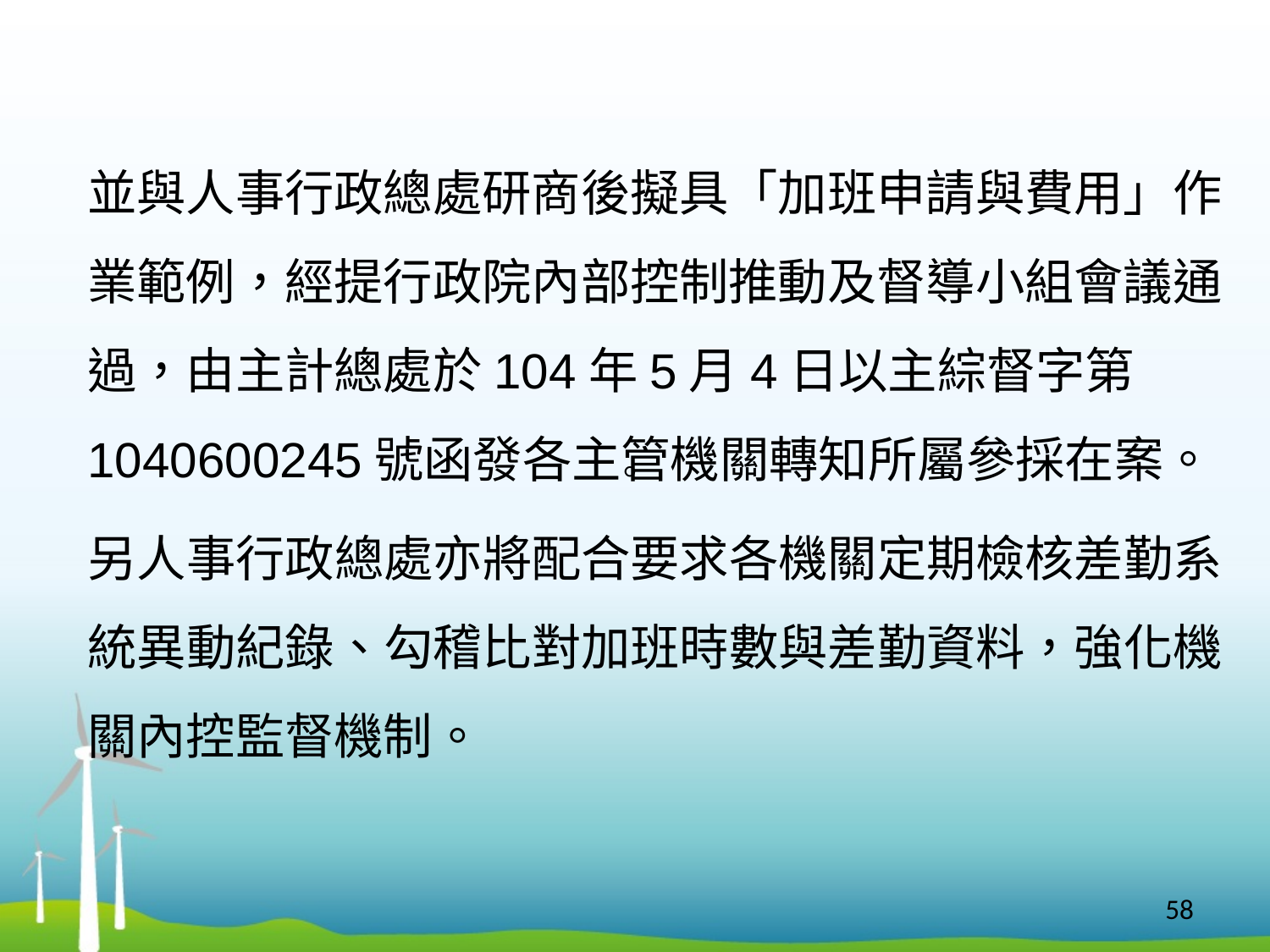

並與人事行政總處研商後擬具「加班申請與費用」作業範例，經提行政院內部控制推動及督導小組會議通過，由主計總處於104年5月4日以主綜督字第1040600245號函發各主管機關轉知所屬參採在案。
另人事行政總處亦將配合要求各機關定期檢核差勤系統異動紀錄、勾稽比對加班時數與差勤資料，強化機關內控監督機制。
# 。
58